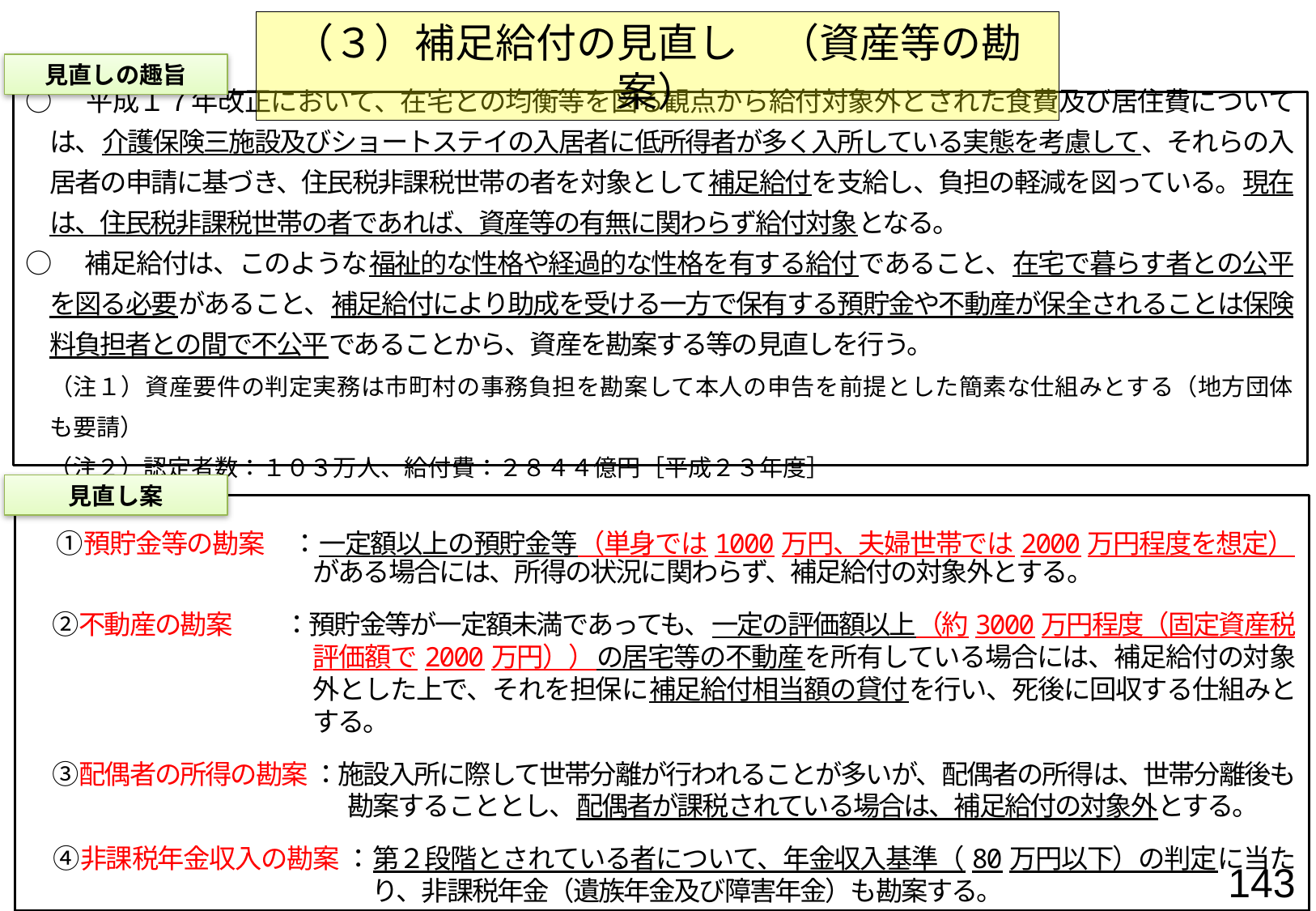

（３）補足給付の見直し　（資産等の勘案）
見直しの趣旨
○　平成１７年改正において、在宅との均衡等を図る観点から給付対象外とされた食費及び居住費については、介護保険三施設及びショートステイの入居者に低所得者が多く入所している実態を考慮して、それらの入居者の申請に基づき、住民税非課税世帯の者を対象として補足給付を支給し、負担の軽減を図っている。現在は、住民税非課税世帯の者であれば、資産等の有無に関わらず給付対象となる。
○　補足給付は、このような福祉的な性格や経過的な性格を有する給付であること、在宅で暮らす者との公平を図る必要があること、補足給付により助成を受ける一方で保有する預貯金や不動産が保全されることは保険料負担者との間で不公平であることから、資産を勘案する等の見直しを行う。
　（注１）資産要件の判定実務は市町村の事務負担を勘案して本人の申告を前提とした簡素な仕組みとする（地方団体も要請）
　（注２）認定者数：１０３万人、給付費：２８４４億円［平成２３年度］
見直し案

　　①預貯金等の勘案　：一定額以上の預貯金等（単身では1000万円、夫婦世帯では2000万円程度を想定）がある場合には、所得の状況に関わらず、補足給付の対象外とする。
　②不動産の勘案　　：預貯金等が一定額未満であっても、一定の評価額以上（約3000万円程度（固定資産税評価額で2000万円））の居宅等の不動産を所有している場合には、補足給付の対象外とした上で、それを担保に補足給付相当額の貸付を行い、死後に回収する仕組みとする。
　③配偶者の所得の勘案 ：施設入所に際して世帯分離が行われることが多いが、配偶者の所得は、世帯分離後も勘案することとし、配偶者が課税されている場合は、補足給付の対象外とする。
　④非課税年金収入の勘案 ：第２段階とされている者について、年金収入基準（80万円以下）の判定に当たり、非課税年金（遺族年金及び障害年金）も勘案する。
　※現に遺族年金等が非課税とされていること等を踏まえ、補足給付の対象からは外さない。
143